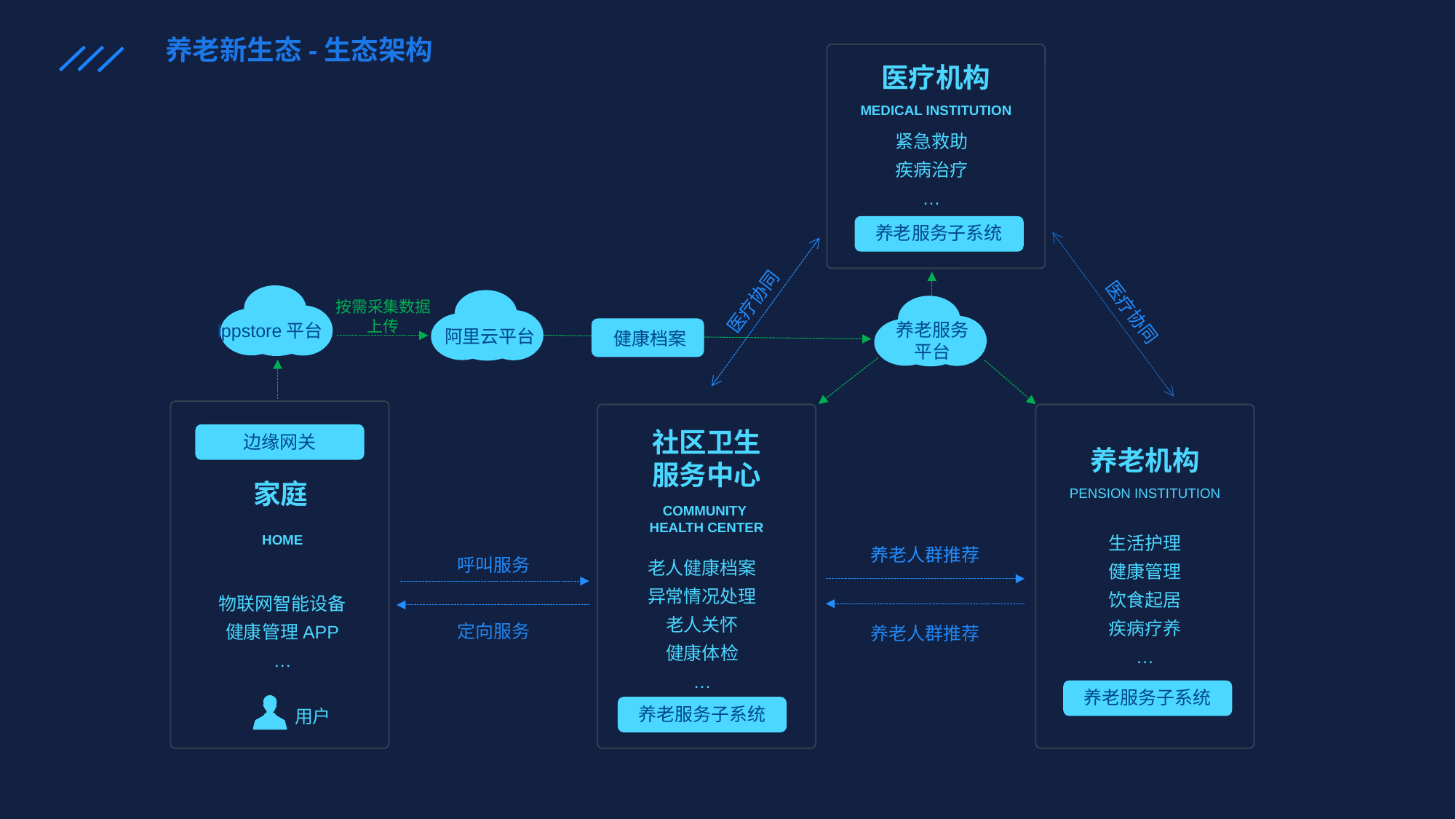

养老新生态-生态架构

医疗机构
MEDICAL INSTITUTION
紧急救助
疾病治疗
…

养老服务子系统
医疗协同

lppstore平台

阿里云平台
按需采集数据上传
医疗协同

养老服务平台

健康档案

社区卫生
服务中心
COMMUNITY
HEALTH CENTER
老人健康档案
异常情况处理
老人关怀
健康体检
…

养老机构
PENSION INSTITUTION
生活护理
健康管理
饮食起居
疾病疗养
…

边缘网关
家庭
HOME
养老人群推荐
呼叫服务
物联网智能设备
健康管理APP
…
定向服务
养老人群推荐

养老服务子系统
用户

养老服务子系统